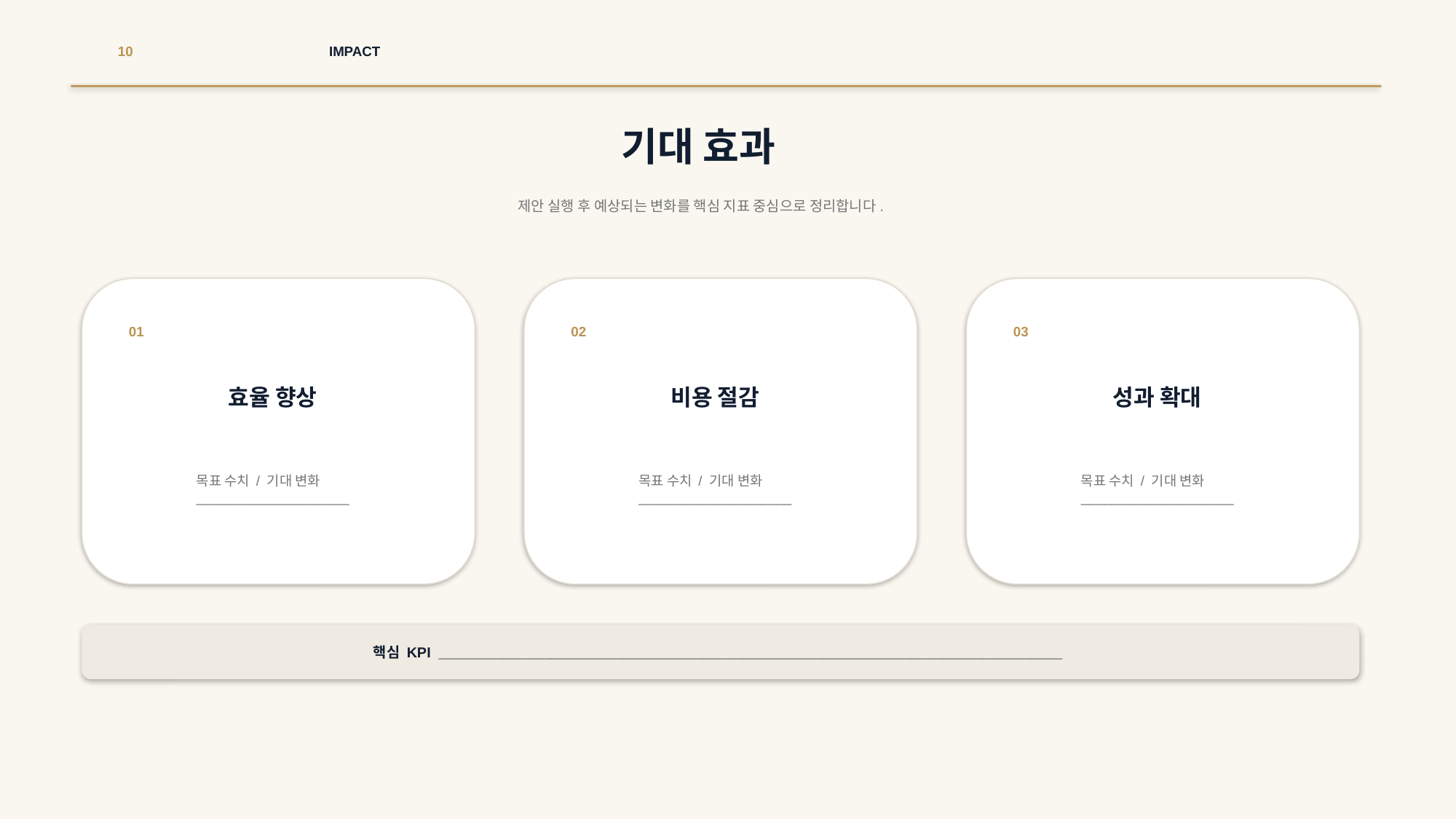

10
IMPACT

기대 효과
제안 실행 후 예상되는 변화를 핵심 지표 중심으로 정리합니다.

01
02
03
효율 향상
비용 절감
성과 확대
목표 수치 / 기대 변화
____________________
목표 수치 / 기대 변화
____________________
목표 수치 / 기대 변화
____________________

핵심 KPI  ______________________________________________________________________________